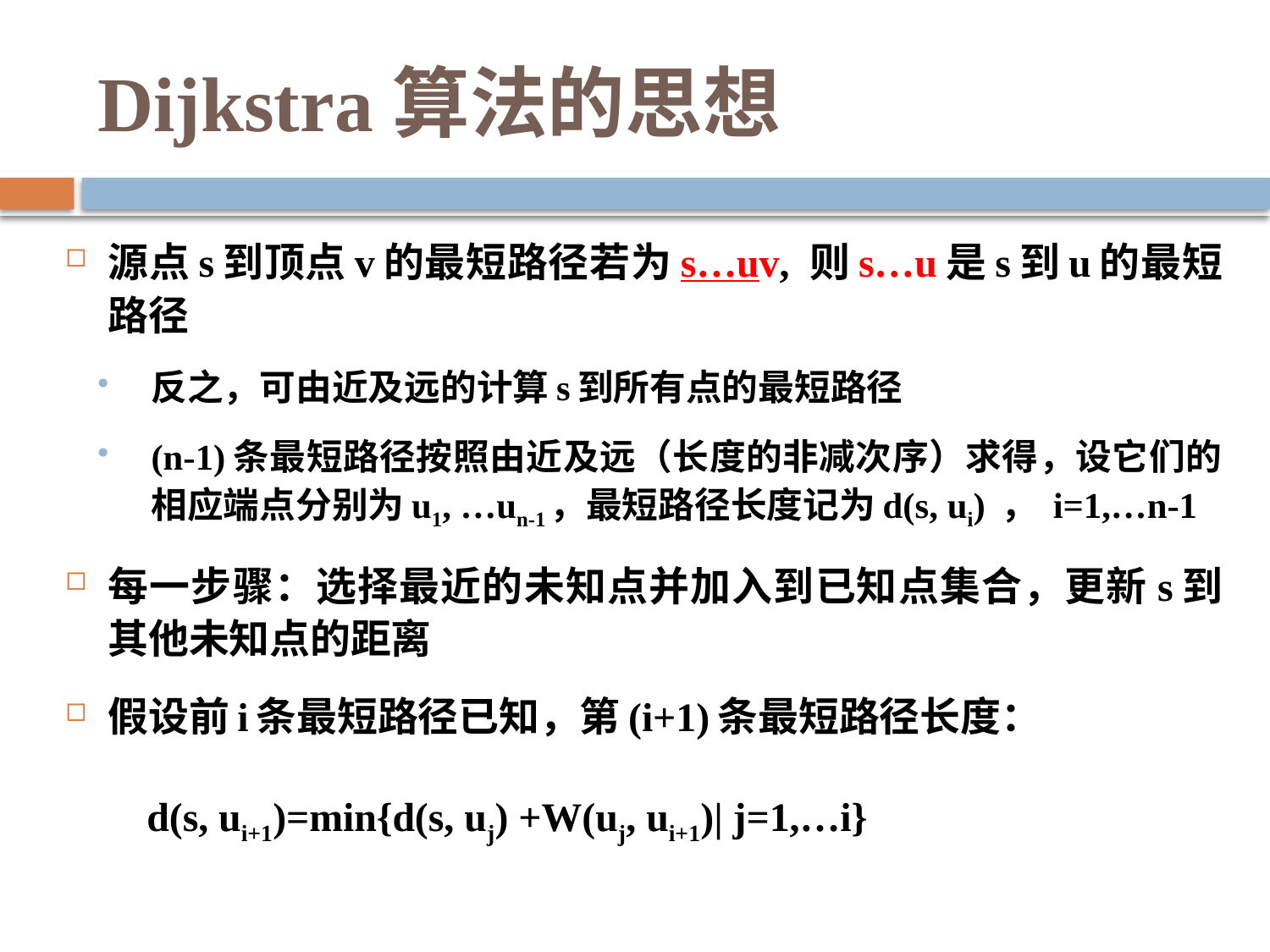

Dijkstra算法的思想
源点s到顶点v的最短路径若为s…uv, 则s…u是s到u的最短路径
反之，可由近及远的计算s到所有点的最短路径
(n-1)条最短路径按照由近及远（长度的非减次序）求得，设它们的相应端点分别为u1, …un-1，最短路径长度记为d(s, ui) ， i=1,…n-1
每一步骤：选择最近的未知点并加入到已知点集合，更新s到其他未知点的距离
假设前i条最短路径已知，第(i+1)条最短路径长度：
        d(s, ui+1)=min{d(s, uj) +W(uj, ui+1)| j=1,…i}